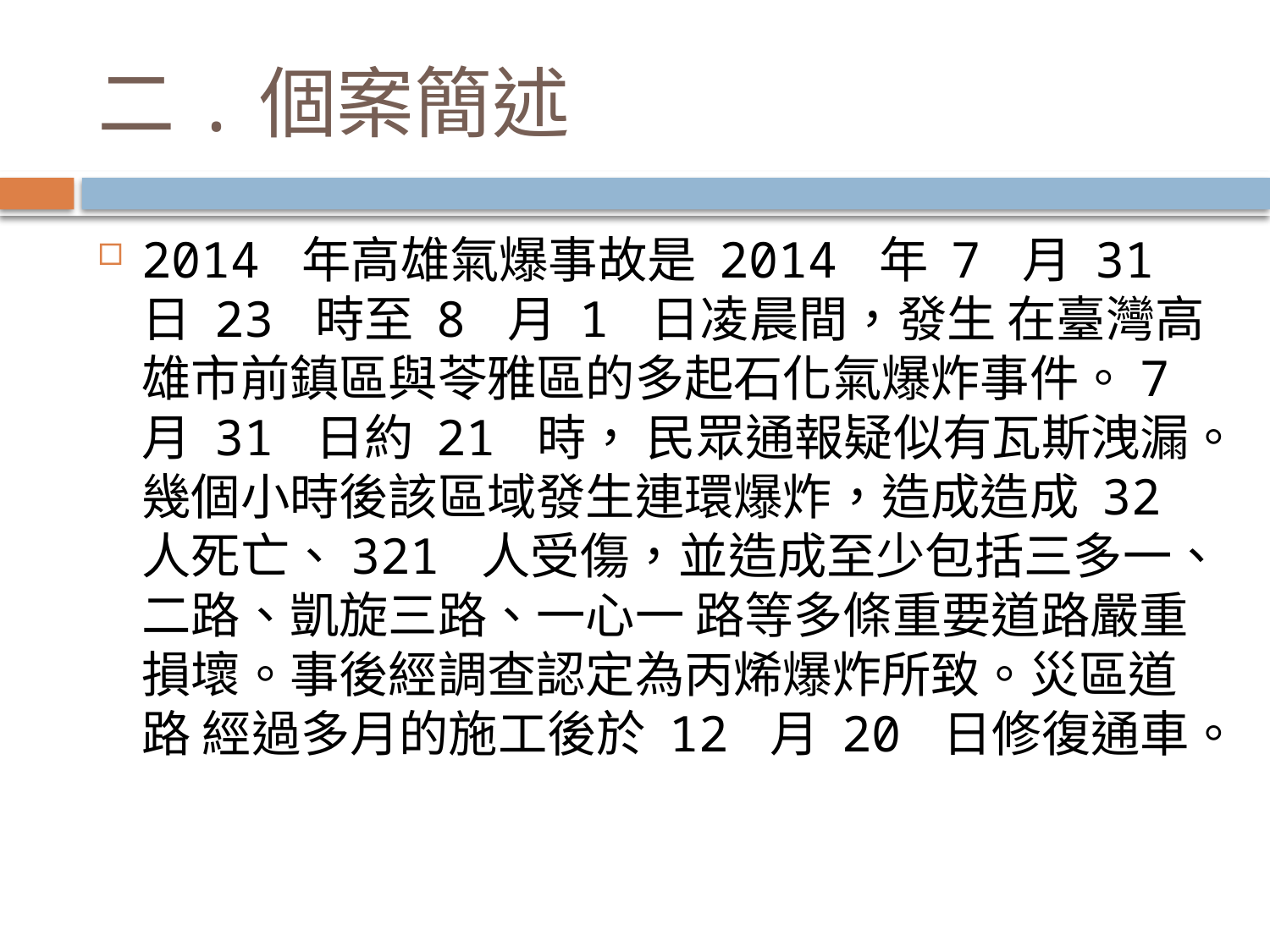

# 二.個案簡述
2014 年高雄氣爆事故是 2014 年 7 月 31 日 23 時至 8 月 1 日凌晨間，發生 在臺灣高雄市前鎮區與苓雅區的多起石化氣爆炸事件。7 月 31 日約 21 時， 民眾通報疑似有瓦斯洩漏。幾個小時後該區域發生連環爆炸，造成造成 32 人死亡、321 人受傷，並造成至少包括三多一、二路、凱旋三路、一心一 路等多條重要道路嚴重損壞。事後經調查認定為丙烯爆炸所致。災區道路 經過多月的施工後於 12 月 20 日修復通車。